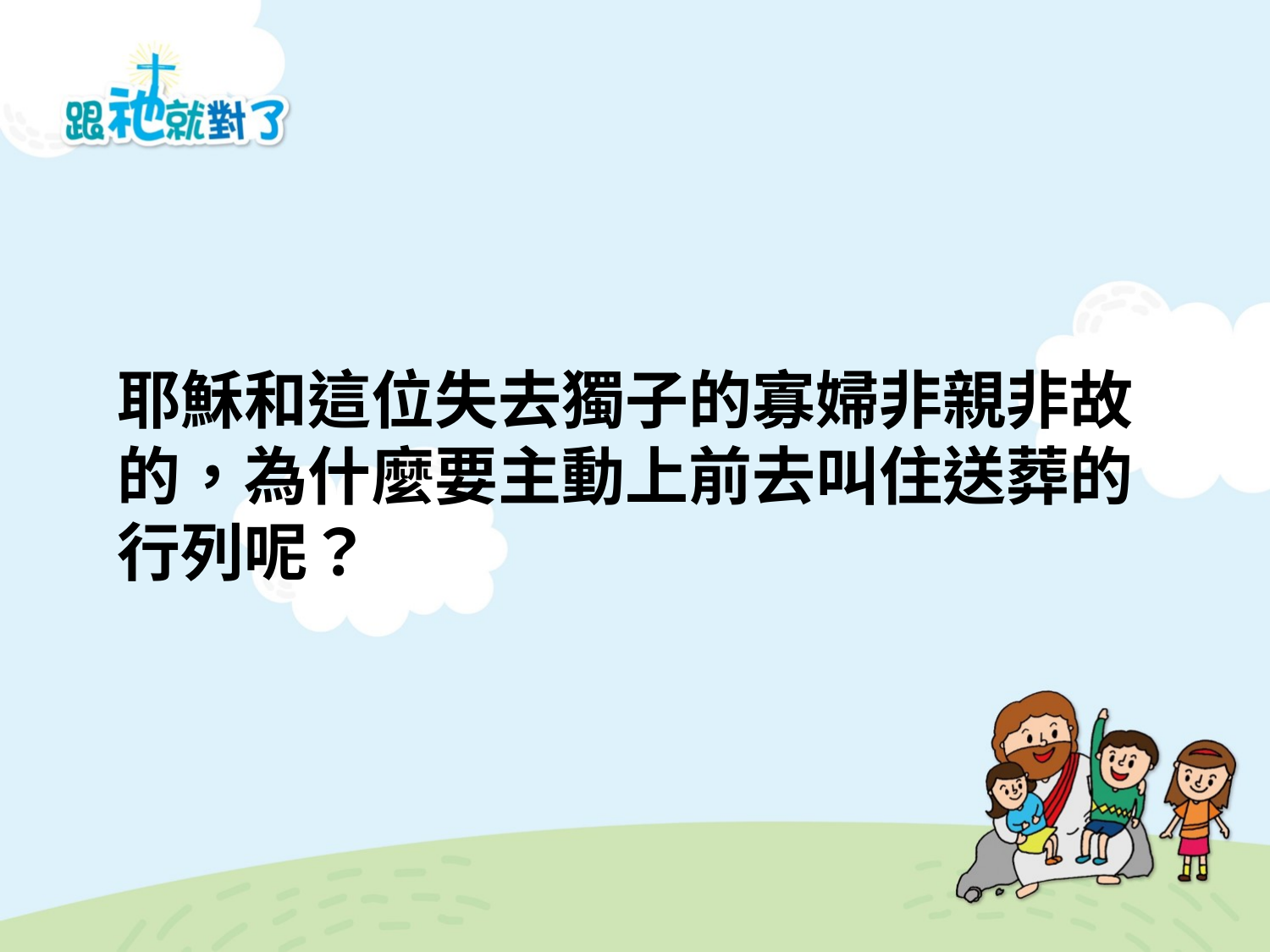

耶穌和這位失去獨子的寡婦非親非故的，為什麼要主動上前去叫住送葬的行列呢？